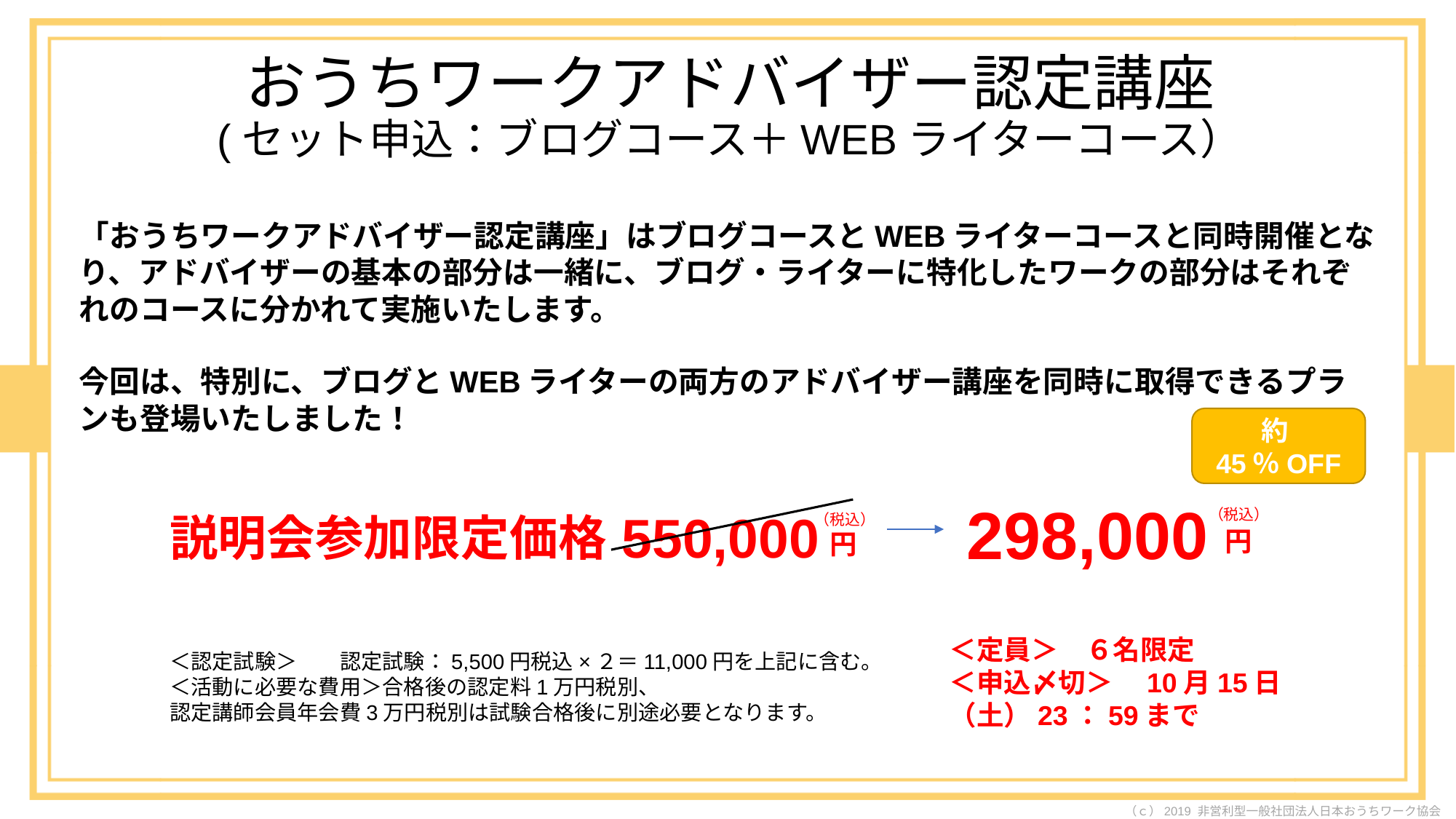

おうちワークアドバイザー認定講座
(セット申込：ブログコース＋WEBライターコース）
「おうちワークアドバイザー認定講座」はブログコースとWEBライターコースと同時開催となり、アドバイザーの基本の部分は一緒に、ブログ・ライターに特化したワークの部分はそれぞれのコースに分かれて実施いたします。

今回は、特別に、ブログとWEBライターの両方のアドバイザー講座を同時に取得できるプランも登場いたしました！
約45％OFF
298,000
550,000
（税込）
円
（税込）
円
説明会参加限定価格
＜定員＞　６名限定
＜申込〆切＞　10月15日（土）23：59まで
＜認定試験＞　　認定試験：5,500円税込×２＝11,000円を上記に含む。
＜活動に必要な費用＞合格後の認定料1万円税別、
認定講師会員年会費3万円税別は試験合格後に別途必要となります。